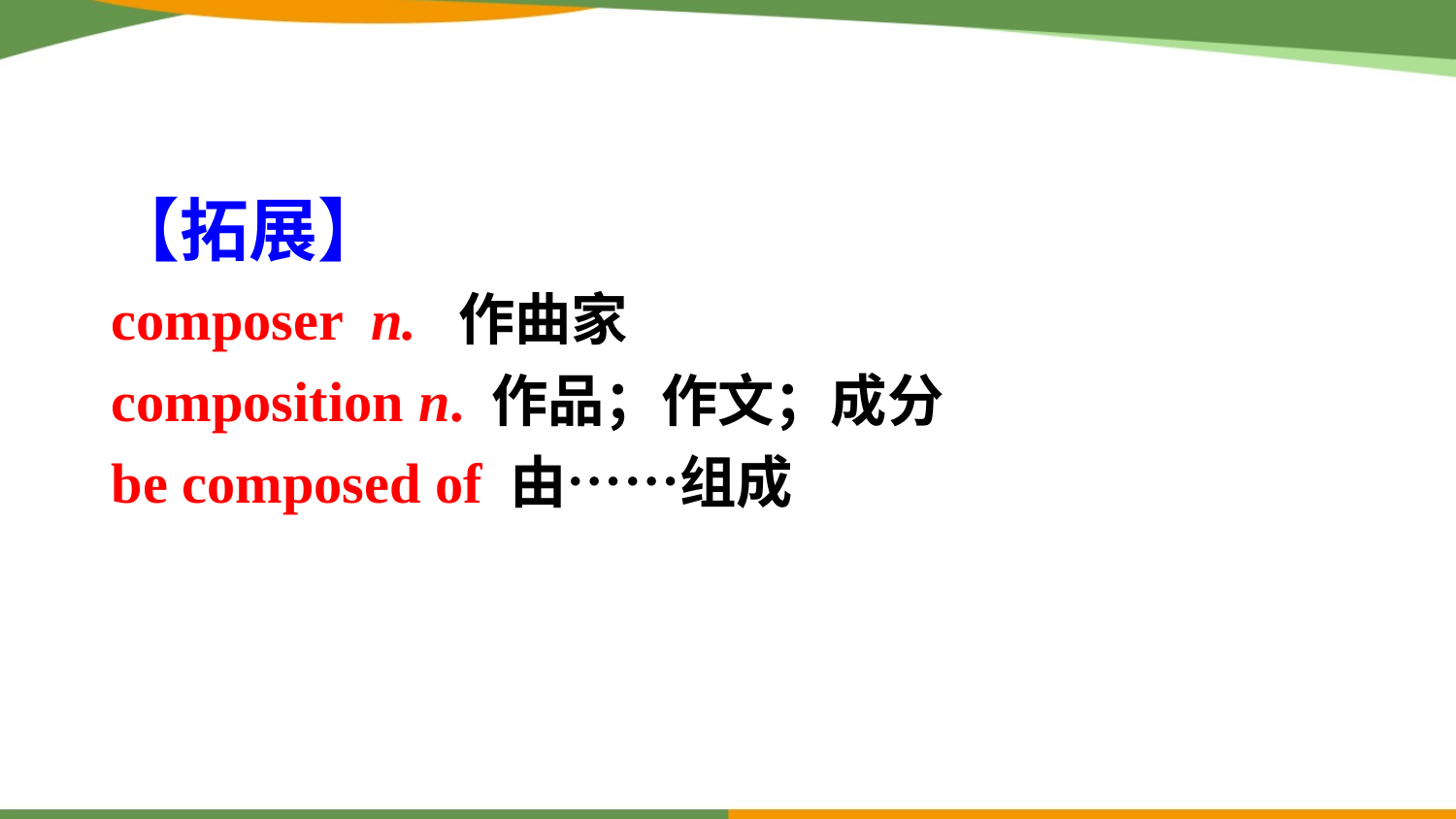

【拓展】
composer  n.  作曲家
composition n. 作品；作文；成分
be composed of 由……组成